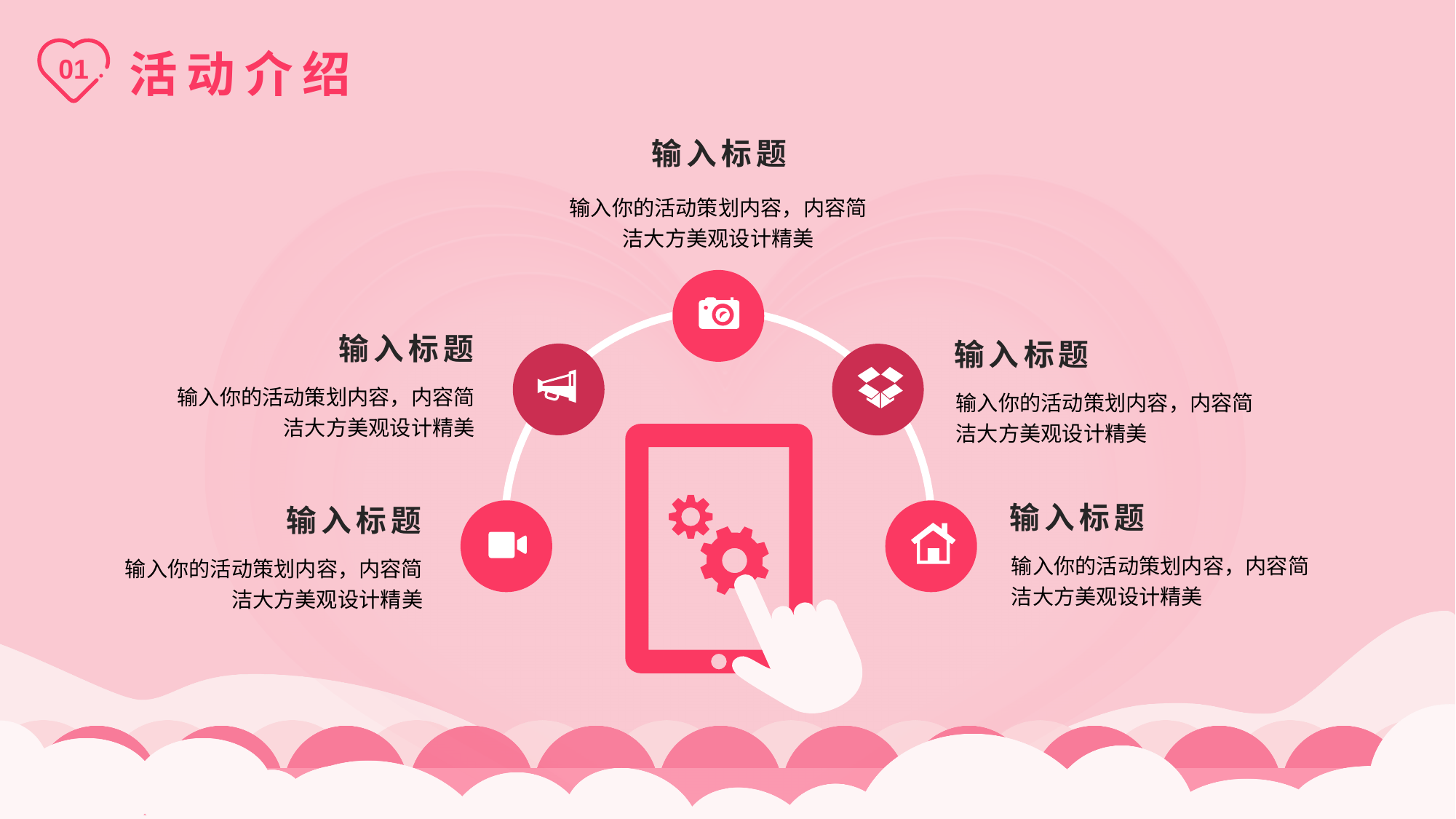

01
活动介绍
输入标题
输入你的活动策划内容，内容简洁大方美观设计精美

输入标题
输入你的活动策划内容，内容简洁大方美观设计精美
输入标题
输入你的活动策划内容，内容简洁大方美观设计精美

输入标题
输入你的活动策划内容，内容简洁大方美观设计精美
输入标题
输入你的活动策划内容，内容简洁大方美观设计精美